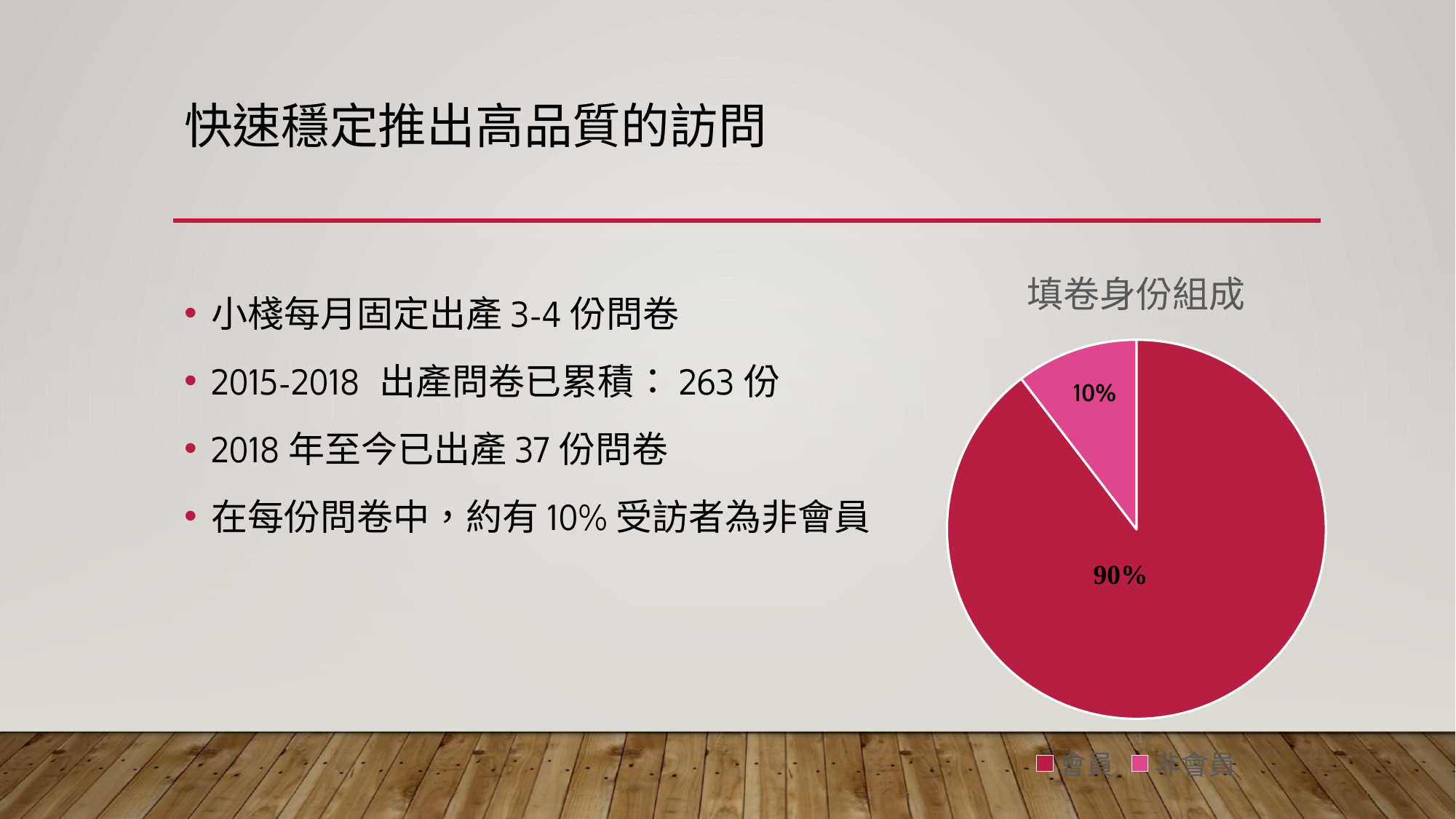

# 快速穩定推出高品質的訪問

### Chart: 填卷身份組成

| Category | 填卷組成比例 |
|---|---|
| 會員 | 612.0 |
| 非會員 | 71.0 |
小棧每月固定出產3-4份問卷
2015-2018 出產問卷已累積：263份
2018年至今已出產37份問卷
在每份問卷中，約有10%受訪者為非會員
10%